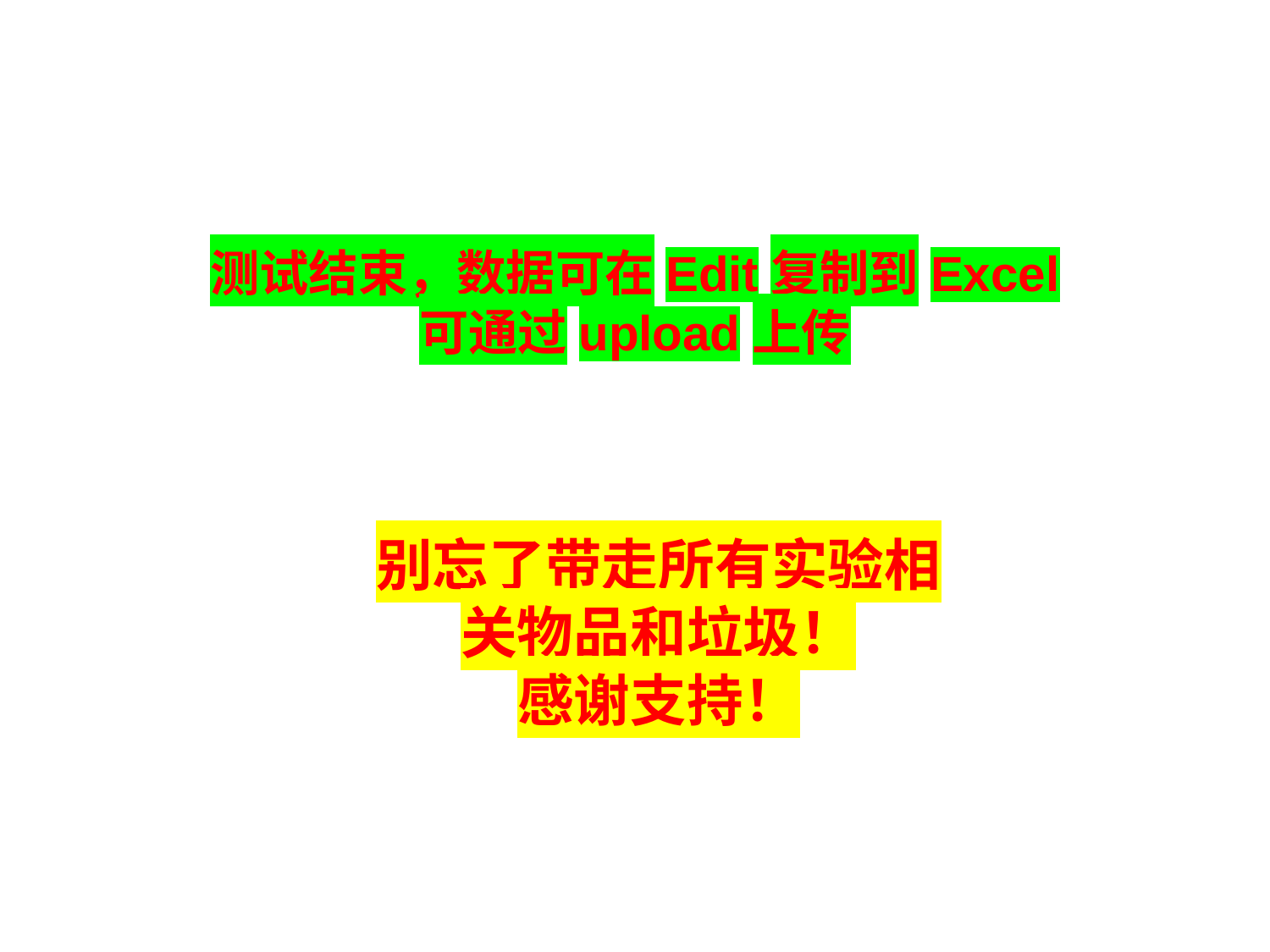

测试结束，数据可在Edit复制到Excel
可通过upload上传

别忘了带走所有实验相关物品和垃圾！
感谢支持！